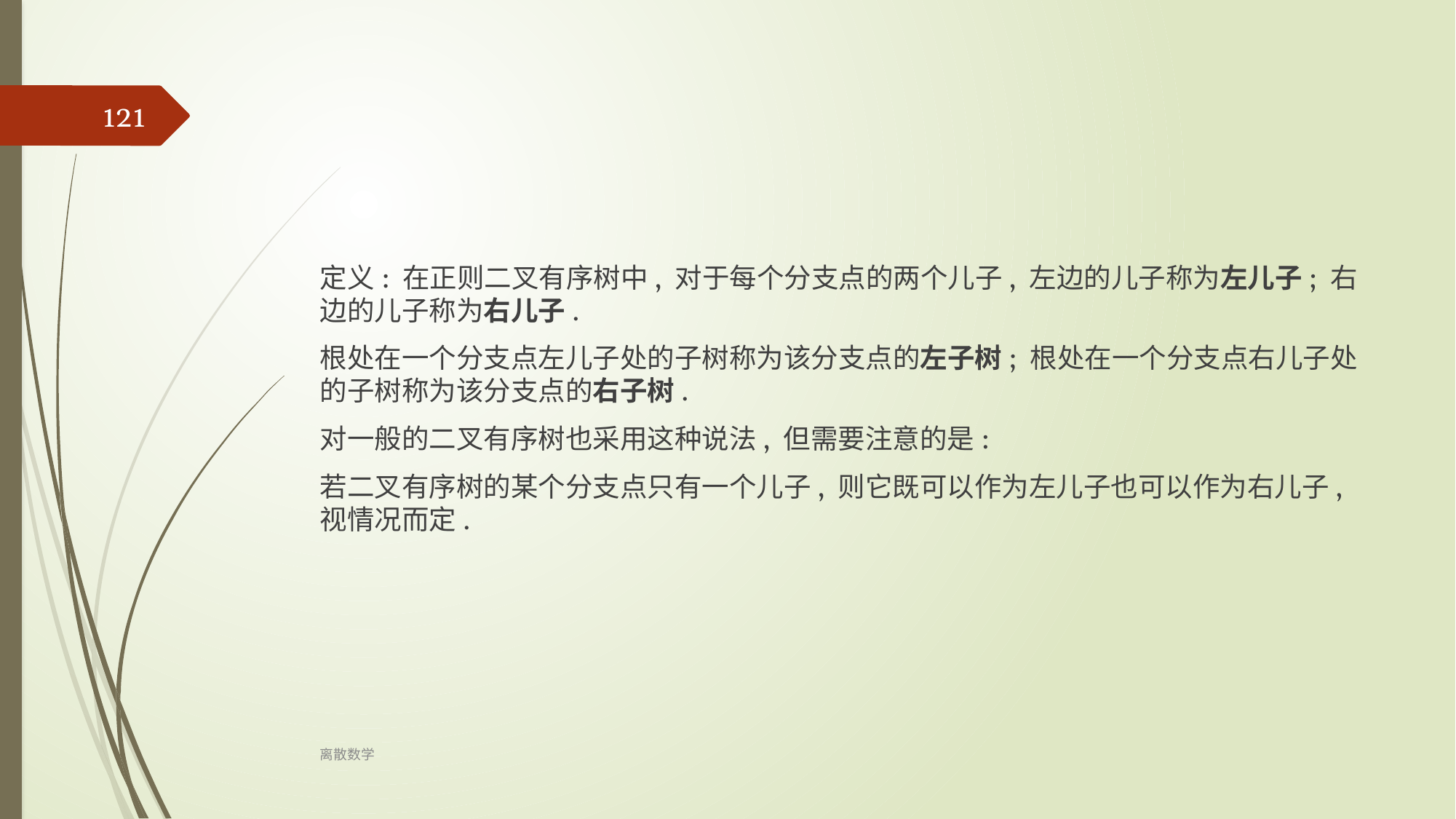

121
定义: 在正则二叉有序树中, 对于每个分支点的两个儿子, 左边的儿子称为左儿子; 右边的儿子称为右儿子.
根处在一个分支点左儿子处的子树称为该分支点的左子树; 根处在一个分支点右儿子处的子树称为该分支点的右子树.
对一般的二叉有序树也采用这种说法, 但需要注意的是:
若二叉有序树的某个分支点只有一个儿子, 则它既可以作为左儿子也可以作为右儿子, 视情况而定.
离散数学